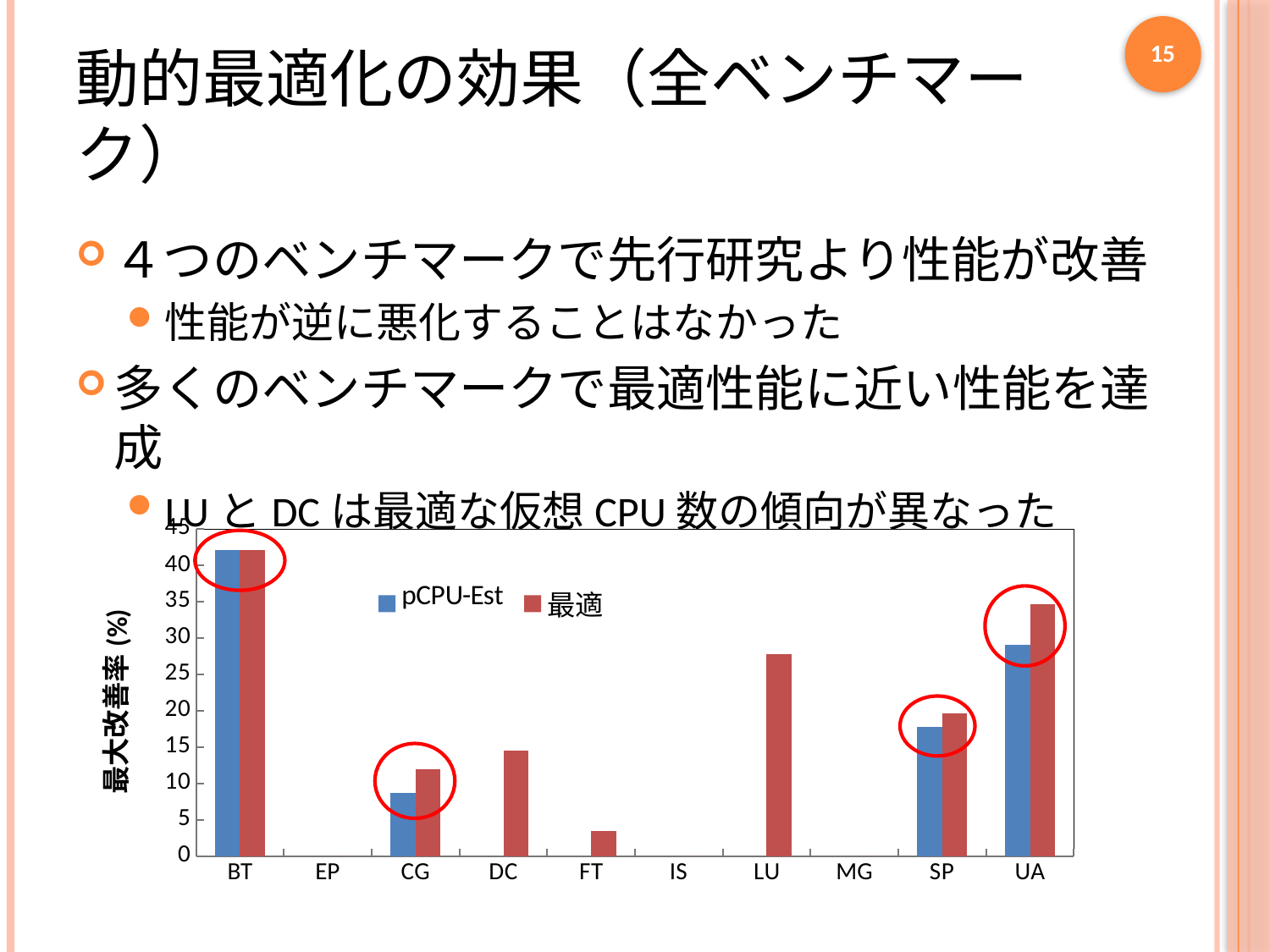

15
# 動的最適化の効果（全ベンチマーク）
４つのベンチマークで先行研究より性能が改善
性能が逆に悪化することはなかった
多くのベンチマークで最適性能に近い性能を達成
LUとDCは最適な仮想CPU数の傾向が異なった

### Chart

| Category |  |  |
|---|---|---|
| BT | 42.0272980141018 | 42.02729801410181 |
| EP | 0.0 | 0.0 |
| CG | 8.65547561950443 | 11.93897777148521 |
| DC | 0.0 | 14.4932858297994 |
| FT | 0.0 | 3.434311969472788 |
| IS | 0.0 | 0.0 |
| LU | 0.0 | 27.82964447278132 |
| MG | 0.0 | 0.0 |
| SP | 17.74155995343423 | 19.59323637223602 |
| UA | 29.11129175567612 | 34.60507603106881 |